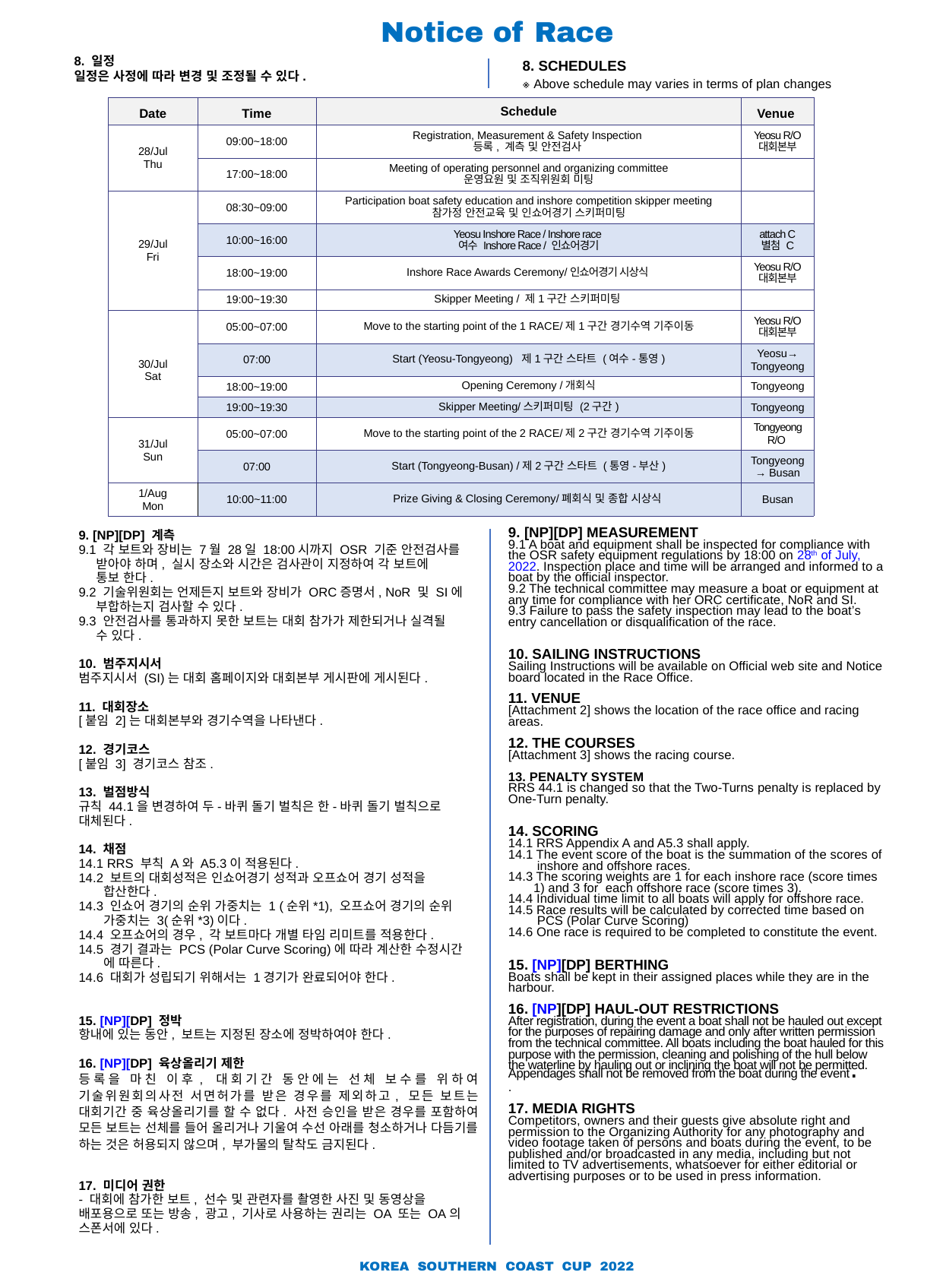

Notice of Race
8. 일정
일정은 사정에 따라 변경 및 조정될 수 있다.

8. SCHEDULES
※ Above schedule may varies in terms of plan changes
| Date | Time | Schedule | Venue |
| --- | --- | --- | --- |
| 28/Jul Thu | 09:00~18:00 | Registration, Measurement & Safety Inspection 등록, 계측 및 안전검사 | Yeosu R/O 대회본부 |
|  | 17:00~18:00 | Meeting of operating personnel and organizing committee 운영요원 및 조직위원회 미팅 |  |
| 29/Jul Fri | 08:30~09:00 | Participation boat safety education and inshore competition skipper meeting 참가정 안전교육 및 인쇼어경기 스키퍼미팅 |  |
|  | 10:00~16:00 | Yeosu Inshore Race / Inshore race 여수 Inshore Race / 인쇼어경기 | attach C 별첨 C |
|  | 18:00~19:00 | Inshore Race Awards Ceremony/인쇼어경기 시상식 | Yeosu R/O 대회본부 |
|  | 19:00~19:30 | Skipper Meeting / 제1구간 스키퍼미팅 |  |
| 30/Jul Sat | 05:00~07:00 | Move to the starting point of the 1 RACE/제1구간 경기수역 기주이동 | Yeosu R/O 대회본부 |
|  | 07:00 | Start (Yeosu-Tongyeong) 제1구간 스타트 (여수-통영) | Yeosu→ Tongyeong |
|  | 18:00~19:00 | Opening Ceremony /개회식 | Tongyeong |
|  | 19:00~19:30 | Skipper Meeting/스키퍼미팅 (2구간) | Tongyeong |
| 31/Jul Sun | 05:00~07:00 | Move to the starting point of the 2 RACE/제2구간 경기수역 기주이동 | Tongyeong R/O |
|  | 07:00 | Start (Tongyeong-Busan) /제2구간 스타트 (통영-부산) | Tongyeong → Busan |
| 1/Aug Mon | 10:00~11:00 | Prize Giving & Closing Ceremony/폐회식 및 종합 시상식 | Busan |
9. [NP][DP] 계측
9.1 각 보트와 장비는 7월 28일 18:00시까지 OSR 기준 안전검사를
    받아야 하며, 실시 장소와 시간은 검사관이 지정하여 각 보트에
    통보 한다.
9.2 기술위원회는 언제든지 보트와 장비가 ORC증명서, NoR 및 SI에
    부합하는지 검사할 수 있다.
9.3 안전검사를 통과하지 못한 보트는 대회 참가가 제한되거나 실격될
    수 있다.

10. 범주지시서
범주지시서 (SI)는 대회 홈페이지와 대회본부 게시판에 게시된다.

11. 대회장소
[붙임 2]는 대회본부와 경기수역을 나타낸다.

12. 경기코스
[붙임 3] 경기코스 참조.

13. 벌점방식
규칙 44.1을 변경하여 두-바퀴 돌기 벌칙은 한-바퀴 돌기 벌칙으로 대체된다.

14. 채점
14.1 RRS 부칙 A와 A5.3이 적용된다.
14.2 보트의 대회성적은 인쇼어경기 성적과 오프쇼어 경기 성적을
      합산한다.
14.3 인쇼어 경기의 순위 가중치는 1 (순위*1), 오프쇼어 경기의 순위
      가중치는 3(순위*3)이다.
14.4 오프쇼어의 경우, 각 보트마다 개별 타임 리미트를 적용한다.
14.5 경기 결과는 PCS (Polar Curve Scoring)에 따라 계산한 수정시간
      에 따른다.
14.6 대회가 성립되기 위해서는 1경기가 완료되어야 한다.

15. [NP][DP] 정박
항내에 있는 동안, 보트는 지정된 장소에 정박하여야 한다.

16. [NP][DP] 육상올리기 제한
등록을 마친 이후, 대회기간 동안에는 선체 보수를 위하여 기술위원회의사전 서면허가를 받은 경우를 제외하고, 모든 보트는 대회기간 중 육상올리기를 할 수 없다. 사전 승인을 받은 경우를 포함하여 모든 보트는 선체를 들어 올리거나 기울여 수선 아래를 청소하거나 다듬기를 하는 것은 허용되지 않으며, 부가물의 탈착도 금지된다.

17. 미디어 권한
- 대회에 참가한 보트, 선수 및 관련자를 촬영한 사진 및 동영상을 배포용으로 또는 방송, 광고, 기사로 사용하는 권리는 OA 또는 OA의 스폰서에 있다.
9. [NP][DP] MEASUREMENT
9.1 A boat and equipment shall be inspected for compliance with the OSR safety equipment regulations by 18:00 on 28th of July,  2022. Inspection place and time will be arranged and informed to a boat by the official inspector.
9.2 The technical committee may measure a boat or equipment at any time for compliance with her ORC certificate, NoR and SI.
9.3 Failure to pass the safety inspection may lead to the boat’s entry cancellation or disqualification of the race.

10. SAILING INSTRUCTIONS
Sailing Instructions will be available on Official web site and Notice board located in the Race Office.

11. VENUE
[Attachment 2] shows the location of the race office and racing areas.

12. THE COURSES
[Attachment 3] shows the racing course.

13. PENALTY SYSTEM
RRS 44.1 is changed so that the Two-Turns penalty is replaced by One-Turn penalty.

14. SCORING
14.1 RRS Appendix A and A5.3 shall apply.
14.1 The event score of the boat is the summation of the scores of
        inshore and offshore races.
14.3 The scoring weights are 1 for each inshore race (score times
       1) and 3 for  each offshore race (score times 3).
14.4 Individual time limit to all boats will apply for offshore race.
14.5 Race results will be calculated by corrected time based on
        PCS (Polar Curve Scoring)
14.6 One race is required to be completed to constitute the event.

15. [NP][DP] BERTHING
Boats shall be kept in their assigned places while they are in the harbour.

16. [NP][DP] HAUL-OUT RESTRICTIONS
After registration, during the event a boat shall not be hauled out except for the purposes of repairing damage and only after written permission from the technical committee. All boats including the boat hauled for this purpose with the permission, cleaning and polishing of the hull below the waterline by hauling out or inclining the boat will not be permitted. Appendages shall not be removed from the boat during the event.
.

17. MEDIA RIGHTS
Competitors, owners and their guests give absolute right and permission to the Organizing Authority for any photography and video footage taken of persons and boats during the event, to be published and/or broadcasted in any media, including but not limited to TV advertisements, whatsoever for either editorial or advertising purposes or to be used in press information.
KOREA  SOUTHERN  COAST  CUP  2022